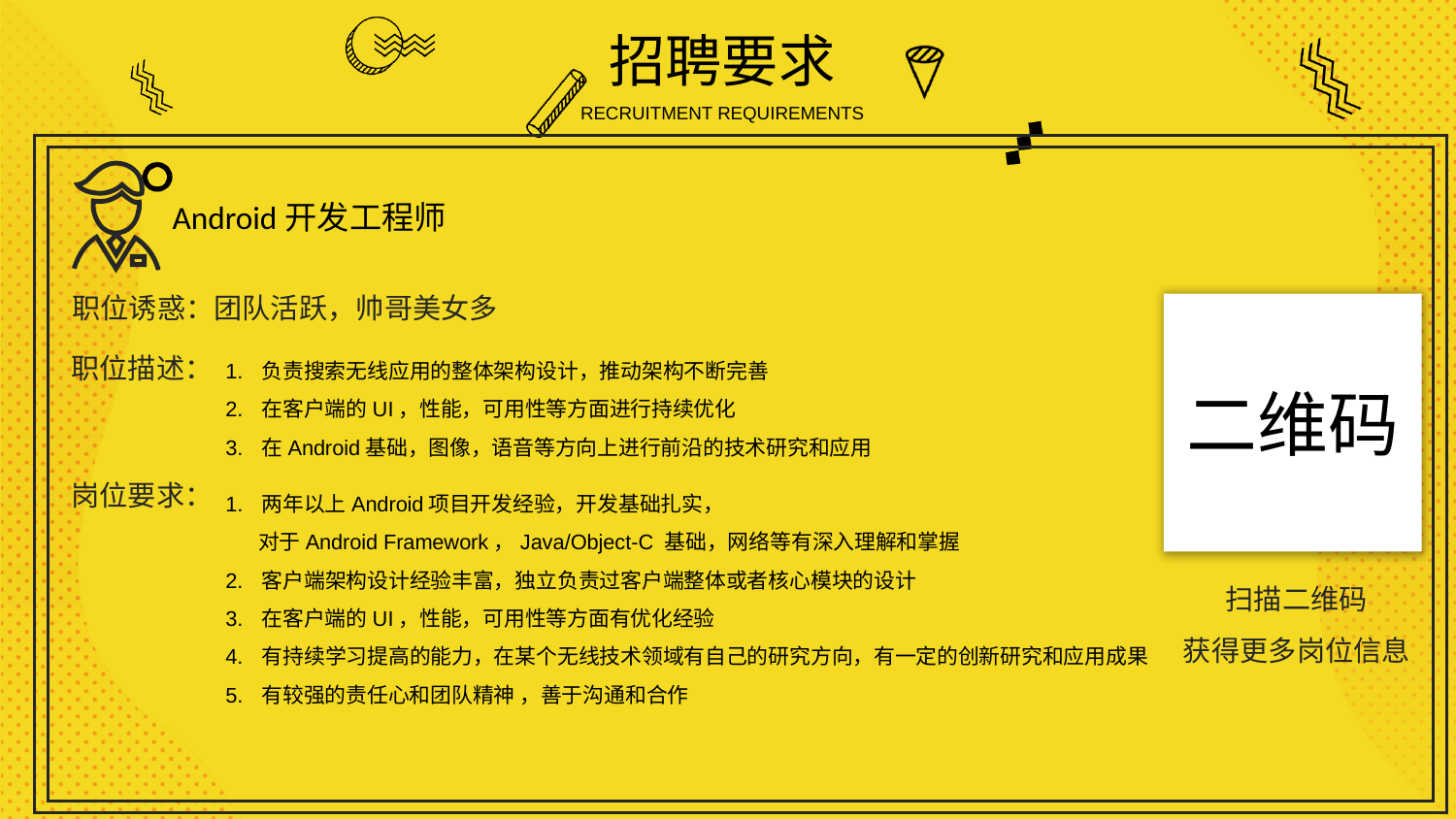

招聘要求
RECRUITMENT REQUIREMENTS

Android开发工程师
职位诱惑：团队活跃，帅哥美女多
二维码
负责搜索无线应用的整体架构设计，推动架构不断完善
在客户端的UI，性能，可用性等方面进行持续优化
在Android基础，图像，语音等方向上进行前沿的技术研究和应用
职位描述：
岗位要求：
两年以上Android项目开发经验，开发基础扎实，
      对于Android Framework，Java/Object-C 基础，网络等有深入理解和掌握
客户端架构设计经验丰富，独立负责过客户端整体或者核心模块的设计
在客户端的UI，性能，可用性等方面有优化经验
有持续学习提高的能力，在某个无线技术领域有自己的研究方向，有一定的创新研究和应用成果
有较强的责任心和团队精神 ，善于沟通和合作
扫描二维码
获得更多岗位信息